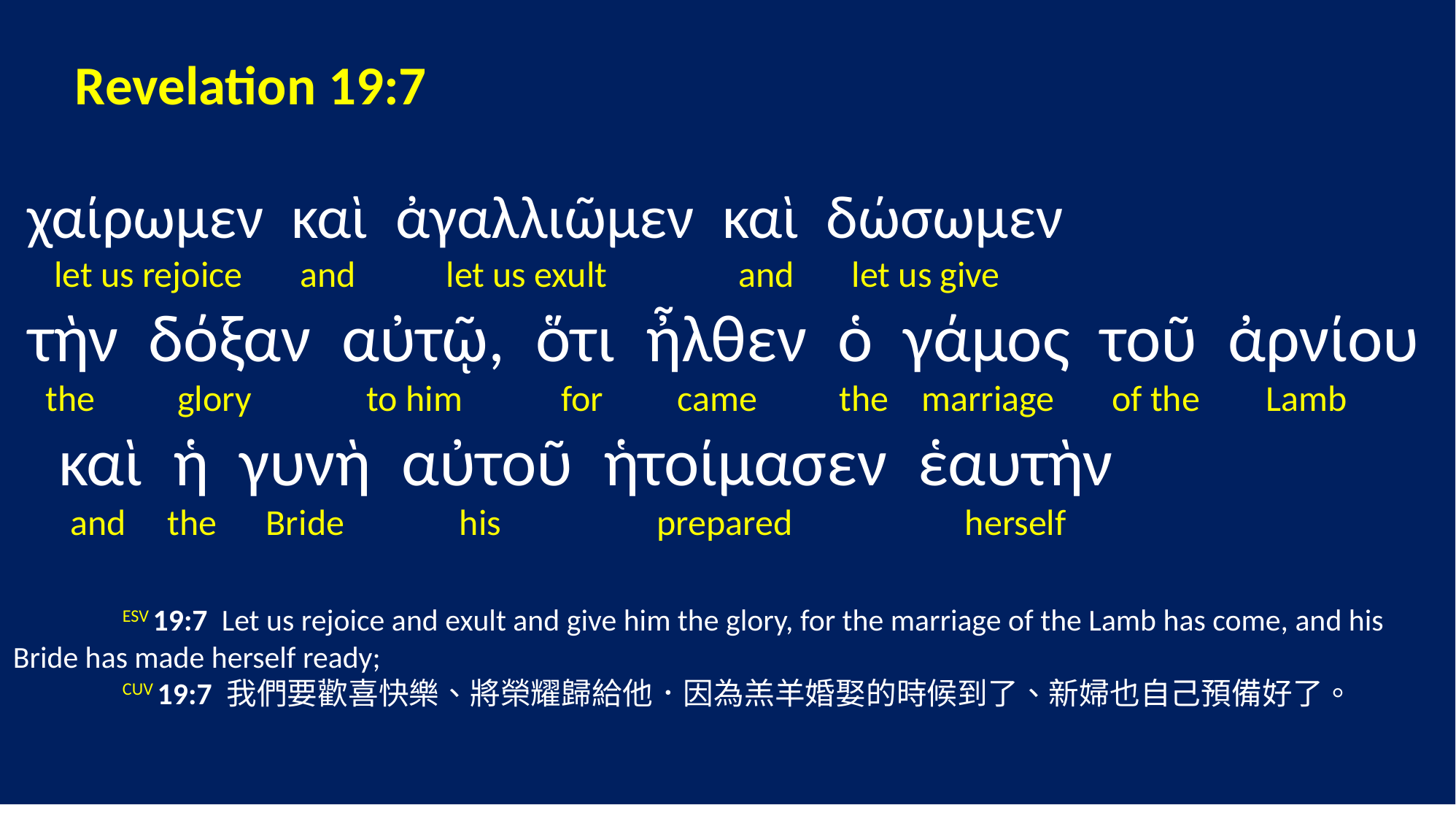

Revelation 19:7

 χαίρωμεν  καὶ  ἀγαλλιῶμεν  καὶ  δώσωμεν
     let us rejoice       and           let us exult                and       let us give
 τὴν  δόξαν  αὐτῷ,  ὅτι  ἦλθεν  ὁ  γάμος  τοῦ  ἀρνίου
    the          glory              to him            for         came          the    marriage       of the        Lamb
   καὶ  ἡ  γυνὴ  αὐτοῦ  ἡτοίμασεν  ἑαυτὴν
       and     the      Bride              his                   prepared                     herself

	ESV 19:7  Let us rejoice and exult and give him the glory, for the marriage of the Lamb has come, and his Bride has made herself ready;
	CUV 19:7 我們要歡喜快樂、將榮耀歸給他．因為羔羊婚娶的時候到了、新婦也自己預備好了。